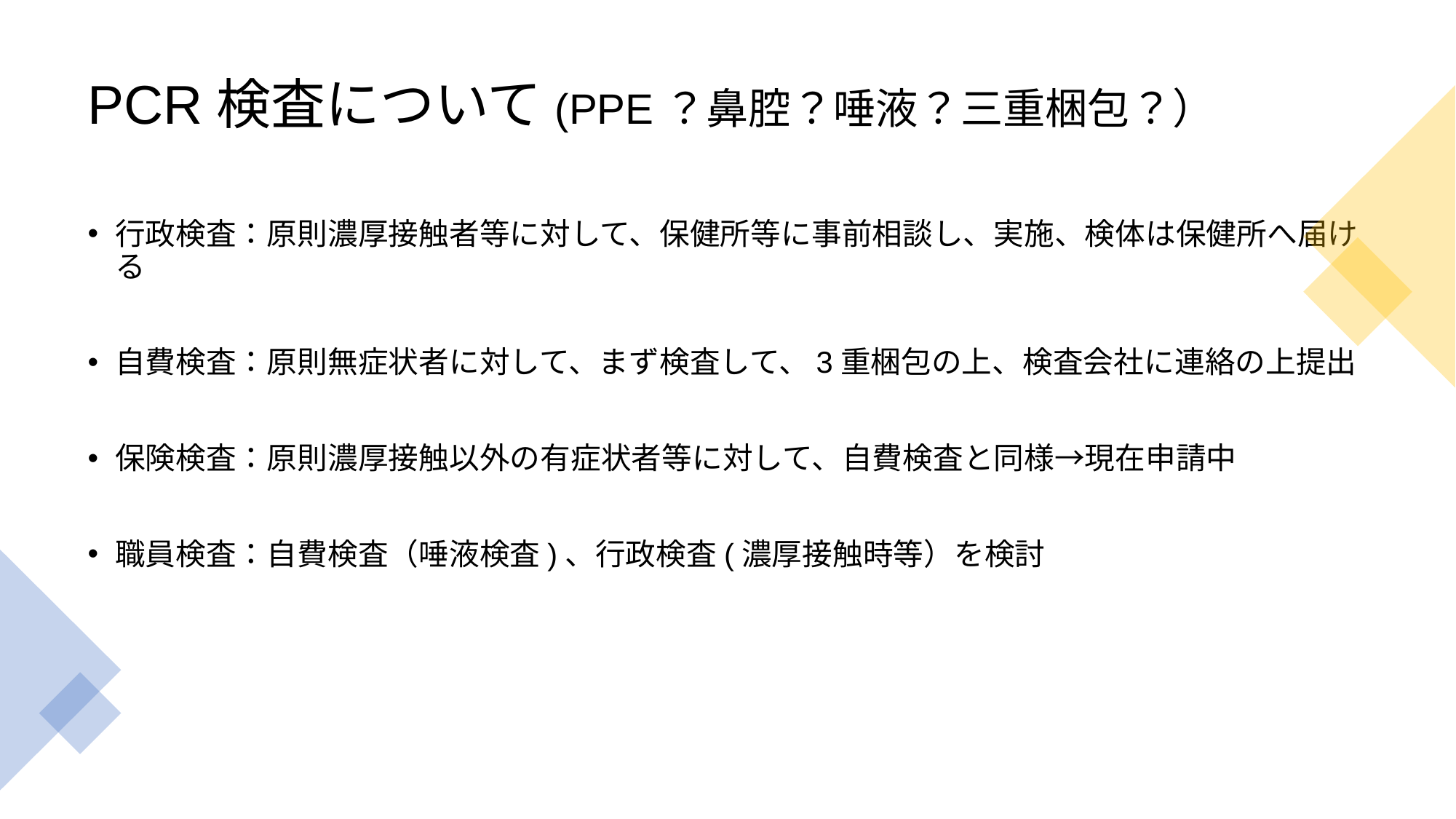

# PCR検査について(PPE？鼻腔？唾液？三重梱包？）

行政検査：原則濃厚接触者等に対して、保健所等に事前相談し、実施、検体は保健所へ届ける

自費検査：原則無症状者に対して、まず検査して、3重梱包の上、検査会社に連絡の上提出

保険検査：原則濃厚接触以外の有症状者等に対して、自費検査と同様→現在申請中

職員検査：自費検査（唾液検査)、行政検査(濃厚接触時等）を検討